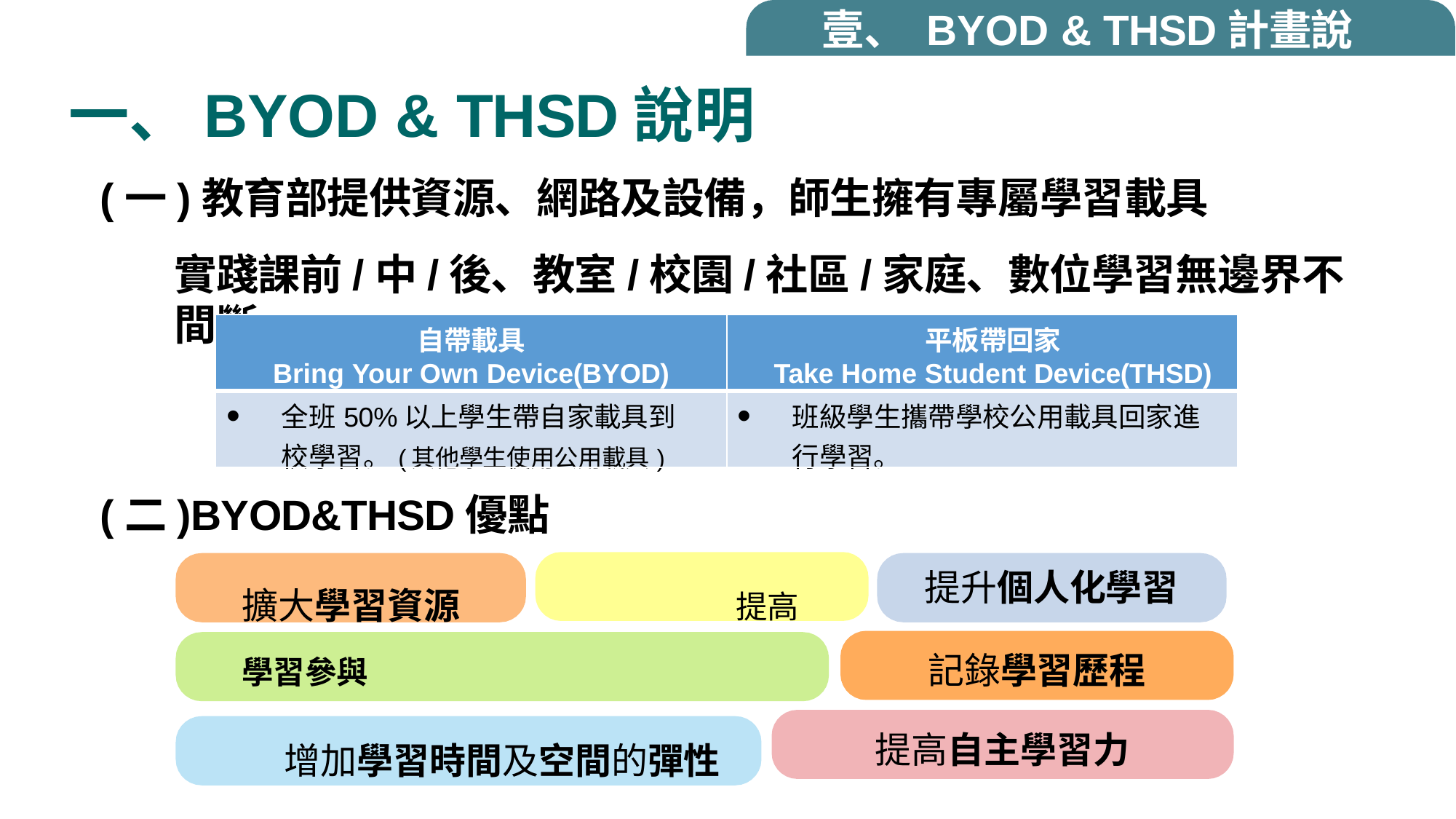

# 壹、 BYOD & THSD計畫說明
一、BYOD & THSD說明
(一)教育部提供資源、網路及設備，師生擁有專屬學習載具
實踐課前/中/後、教室/校園/社區/家庭、數位學習無邊界不間斷
| 自帶載具 Bring Your Own Device(BYOD) | 平板帶回家 Take Home Student Device(THSD) |
| --- | --- |
| 全班50%以上學生帶自家載具到校學習。(其他學生使用公用載具) | 班級學生攜帶學校公用載具回家進行學習。 |
(二)BYOD&THSD優點
擴大學習資源	提高學習參與
增加學習時間及空間的彈性培養科技資訊及媒體素養

提升個人化學習
記錄學習歷程提高自主學習力